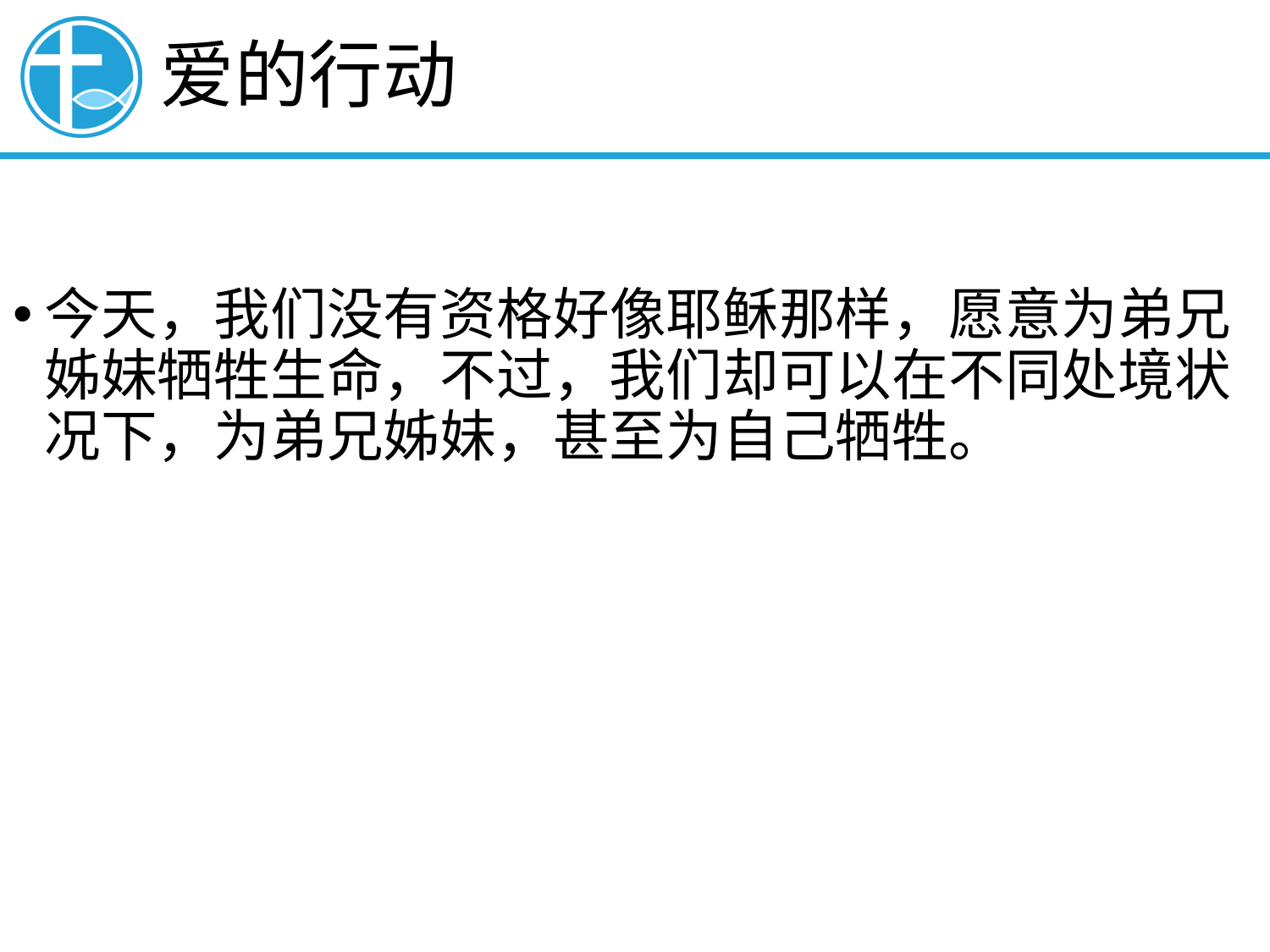

# 爱的行动
今天，我们没有资格好像耶稣那样，愿意为弟兄姊妹牺牲生命，不过，我们却可以在不同处境状况下，为弟兄姊妹，甚至为自己牺牲。